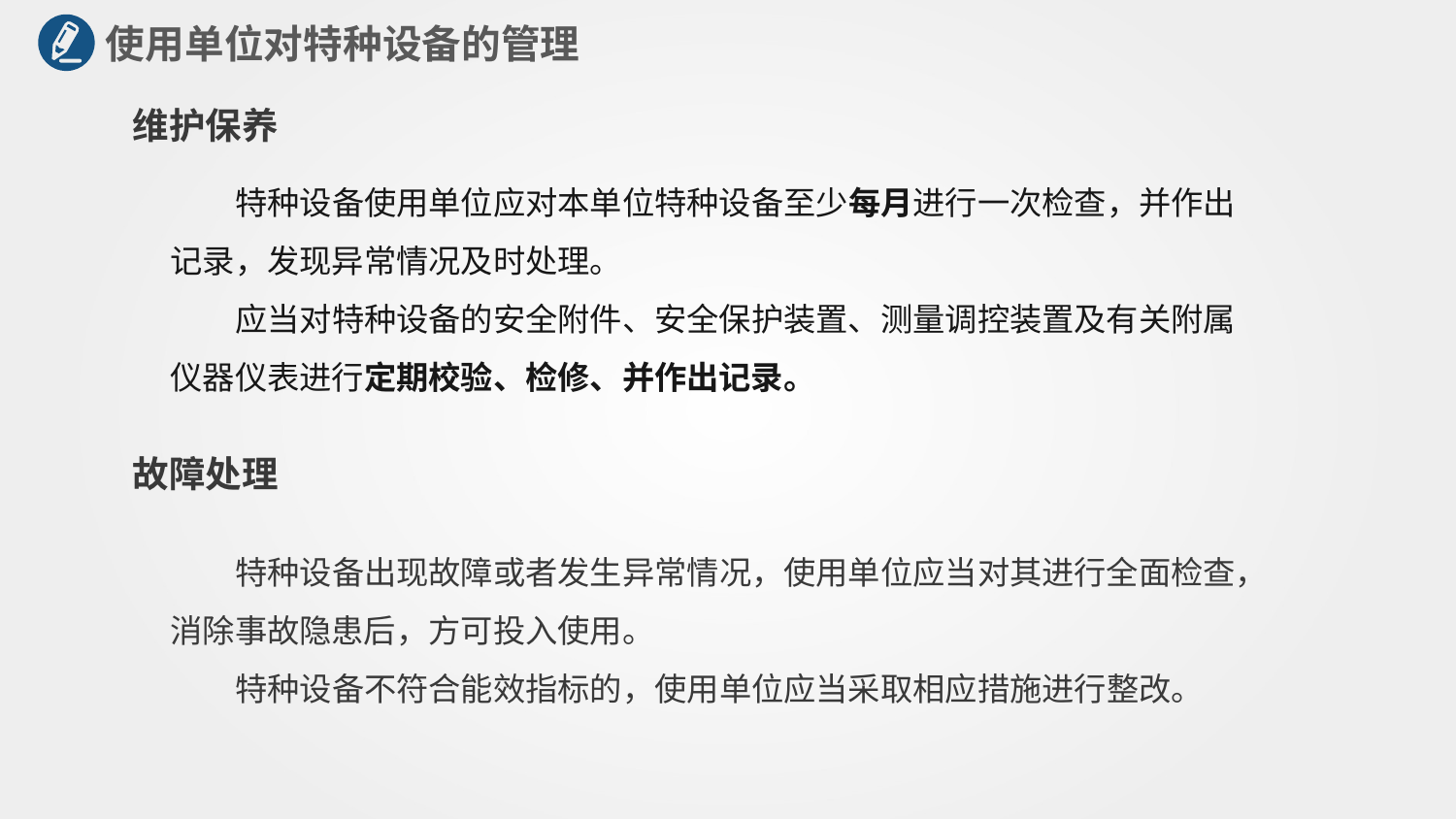

使用单位对特种设备的管理

维护保养
特种设备使用单位应对本单位特种设备至少每月进行一次检查，并作出记录，发现异常情况及时处理。
应当对特种设备的安全附件、安全保护装置、测量调控装置及有关附属仪器仪表进行定期校验、检修、并作出记录。
故障处理
特种设备出现故障或者发生异常情况，使用单位应当对其进行全面检查，消除事故隐患后，方可投入使用。
特种设备不符合能效指标的，使用单位应当采取相应措施进行整改。